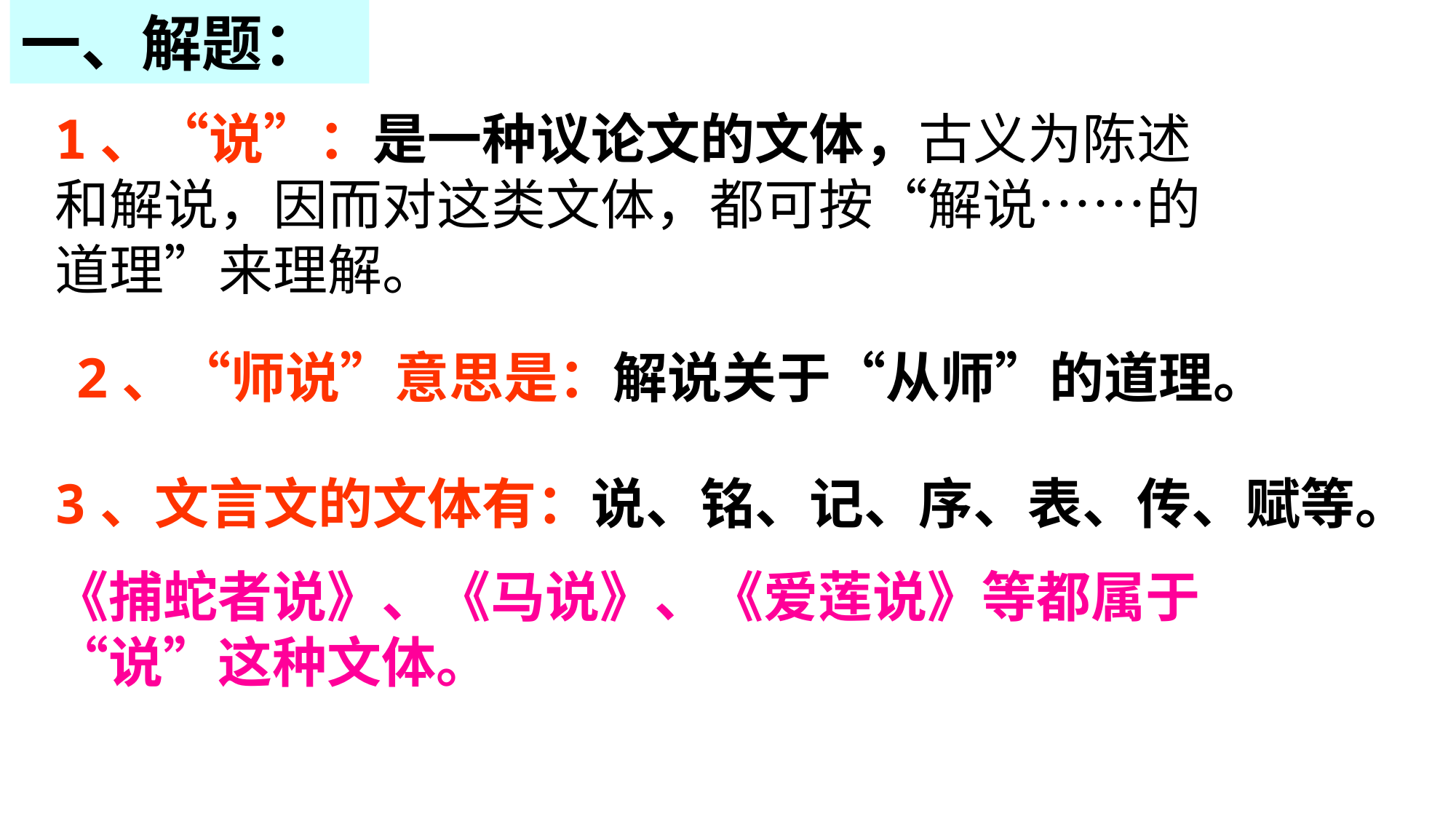

一、解题：
# 1、“说”：是一种议论文的文体，古义为陈述和解说，因而对这类文体，都可按“解说……的道理”来理解。
2、“师说”意思是：解说关于“从师”的道理。
3、文言文的文体有：说、铭、记、序、表、传、赋等。
《捕蛇者说》、《马说》、《爱莲说》等都属于“说”这种文体。